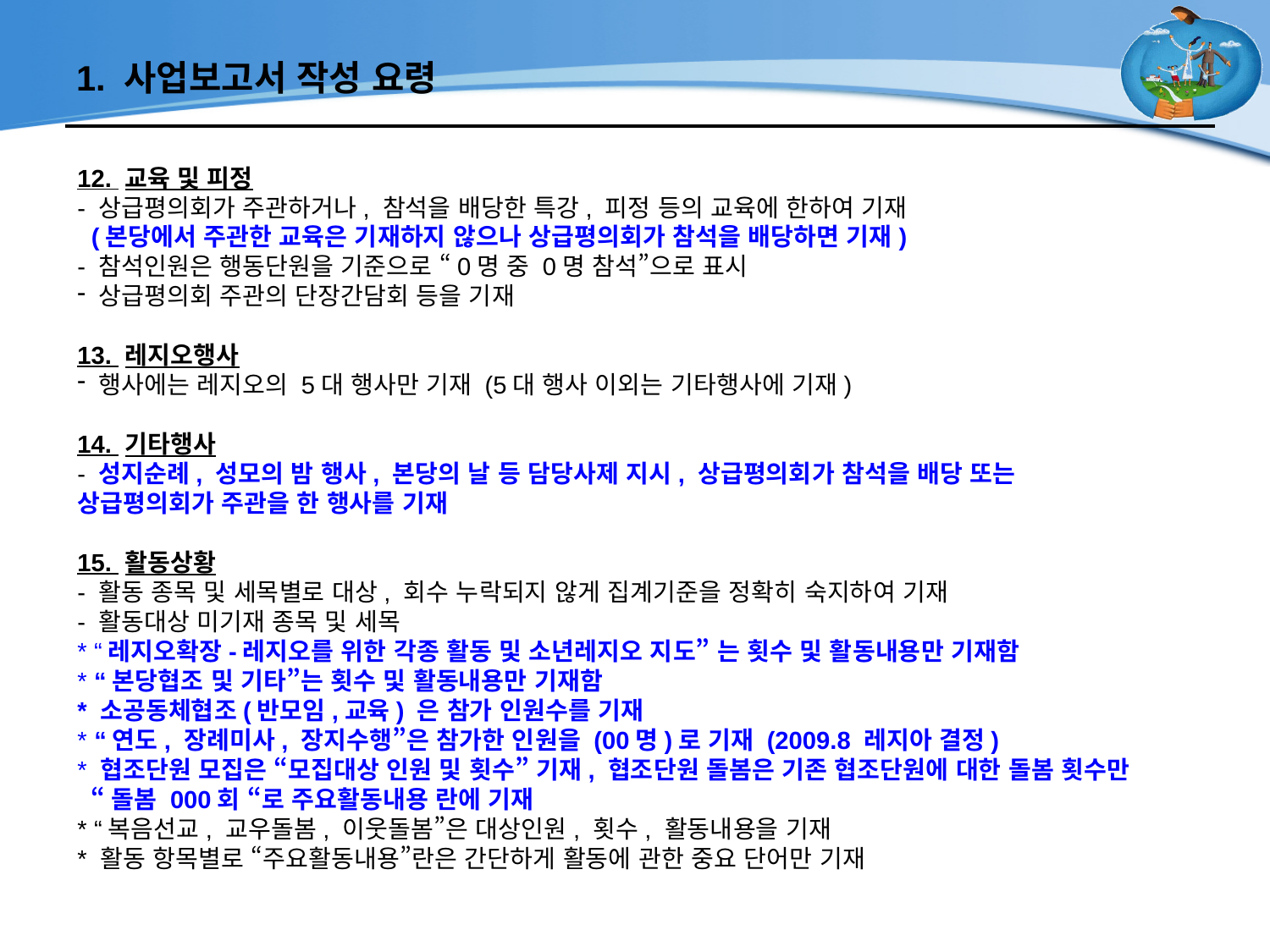

# 1. 사업보고서 작성 요령
12. 교육 및 피정
- 상급평의회가 주관하거나, 참석을 배당한 특강, 피정 등의 교육에 한하여 기재
  (본당에서 주관한 교육은 기재하지 않으나 상급평의회가 참석을 배당하면 기재)
- 참석인원은 행동단원을 기준으로 “0명 중 0명 참석”으로 표시
 상급평의회 주관의 단장간담회 등을 기재

13. 레지오행사
 행사에는 레지오의 5대 행사만 기재 (5대 행사 이외는 기타행사에 기재)

14. 기타행사
- 성지순례, 성모의 밤 행사, 본당의 날 등 담당사제 지시, 상급평의회가 참석을 배당 또는
상급평의회가 주관을 한 행사를 기재

15. 활동상황
- 활동 종목 및 세목별로 대상, 회수 누락되지 않게 집계기준을 정확히 숙지하여 기재
- 활동대상 미기재 종목 및 세목
* “레지오확장-레지오를 위한 각종 활동 및 소년레지오 지도” 는 횟수 및 활동내용만 기재함
* “본당협조 및 기타”는 횟수 및 활동내용만 기재함
* 소공동체협조(반모임,교육) 은 참가 인원수를 기재
* “연도, 장례미사, 장지수행”은 참가한 인원을 (00명)로 기재 (2009.8 레지아 결정)
* 협조단원 모집은 “모집대상 인원 및 횟수” 기재, 협조단원 돌봄은 기존 협조단원에 대한 돌봄 횟수만
  “돌봄 000회 “로 주요활동내용 란에 기재
* “복음선교, 교우돌봄, 이웃돌봄”은 대상인원, 횟수, 활동내용을 기재
* 활동 항목별로 “주요활동내용”란은 간단하게 활동에 관한 중요 단어만 기재